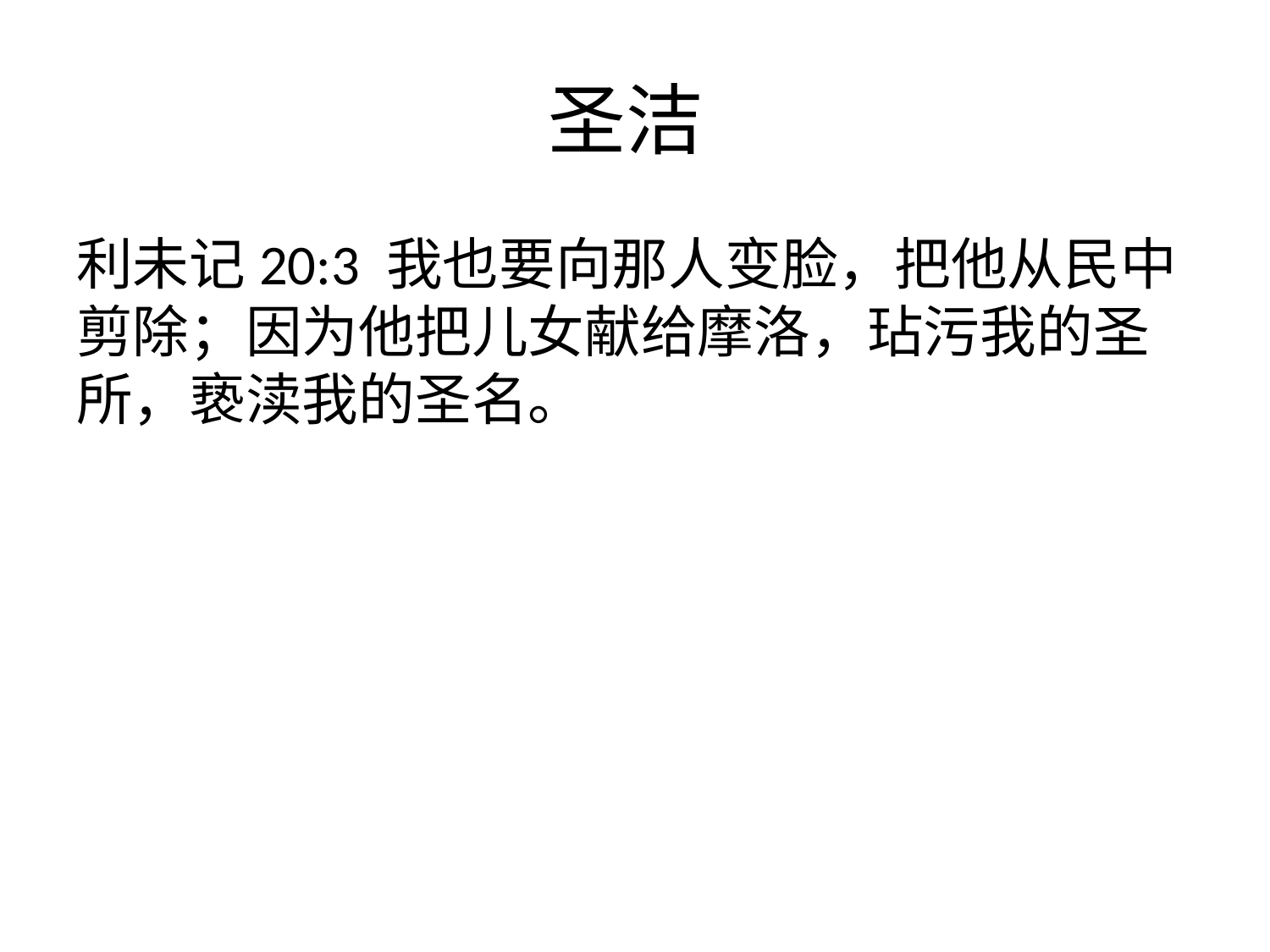

# 圣洁
利未记20:3 我也要向那人变脸，把他从民中剪除；因为他把儿女献给摩洛，玷污我的圣所，亵渎我的圣名。